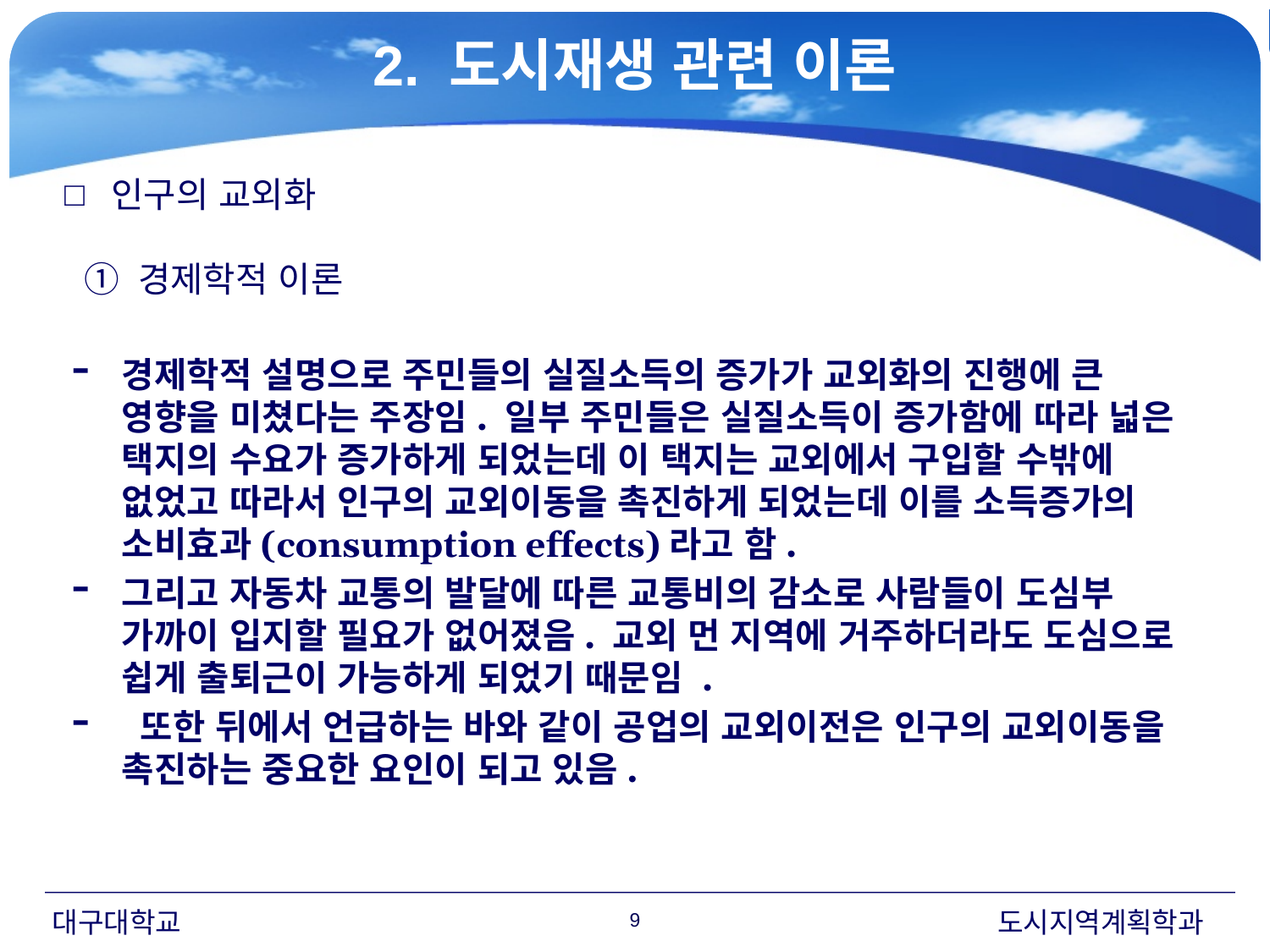

2. 도시재생 관련 이론
□
  인구의 교외화

① 경제학적 이론

경제학적 설명으로 주민들의 실질소득의 증가가 교외화의 진행에 큰 영향을 미쳤다는 주장임. 일부 주민들은 실질소득이 증가함에 따라 넓은 택지의 수요가 증가하게 되었는데 이 택지는 교외에서 구입할 수밖에 없었고 따라서 인구의 교외이동을 촉진하게 되었는데 이를 소득증가의 소비효과(consumption effects)라고 함.
그리고 자동차 교통의 발달에 따른 교통비의 감소로 사람들이 도심부 가까이 입지할 필요가 없어졌음. 교외 먼 지역에 거주하더라도 도심으로 쉽게 출퇴근이 가능하게 되었기 때문임 .
 또한 뒤에서 언급하는 바와 같이 공업의 교외이전은 인구의 교외이동을 촉진하는 중요한 요인이 되고 있음.